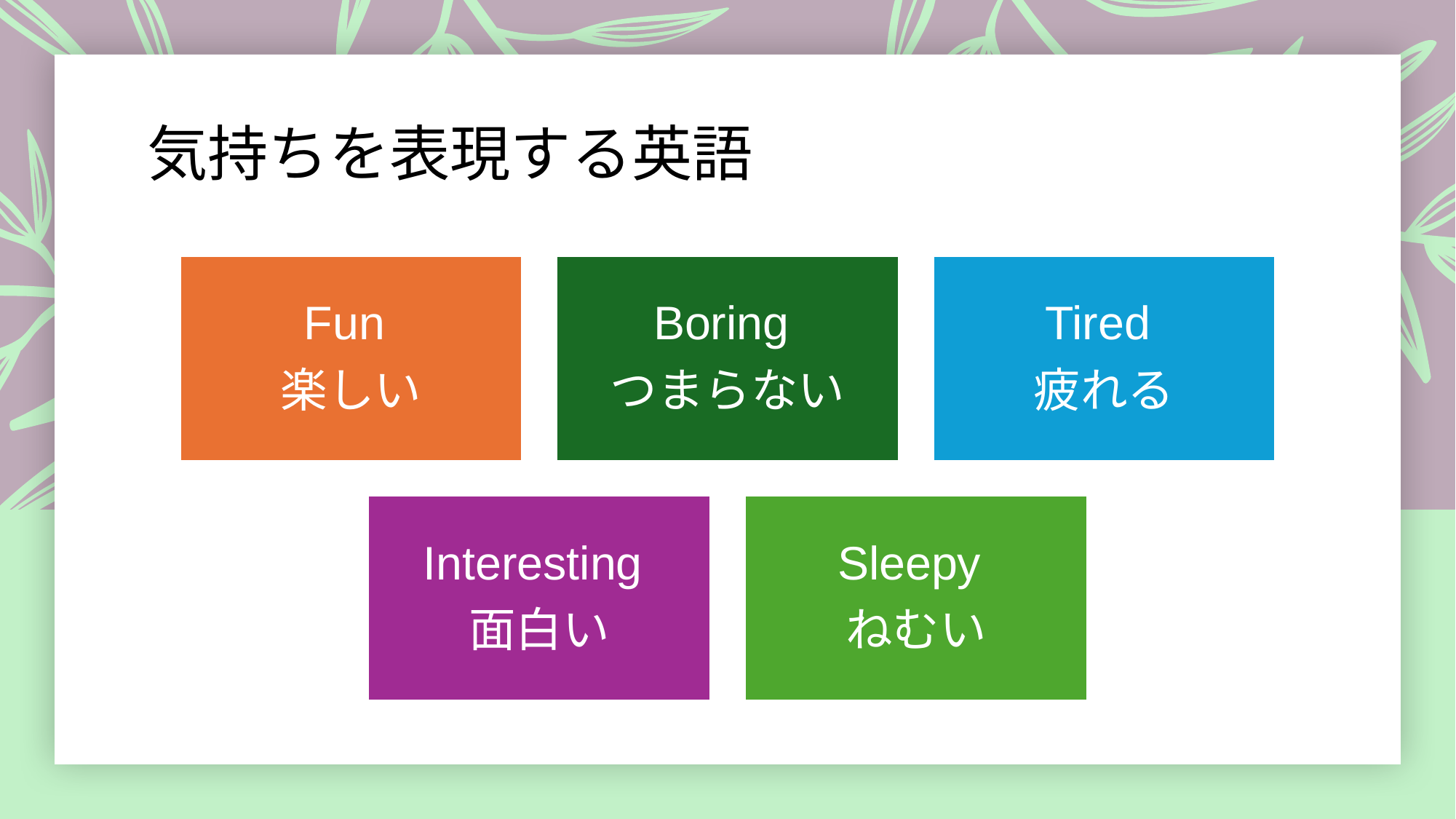

# 気持ちを表現する英語
Fun
楽しい
Boring
つまらない
Tired
疲れる
Interesting
面白い
Sleepy
ねむい